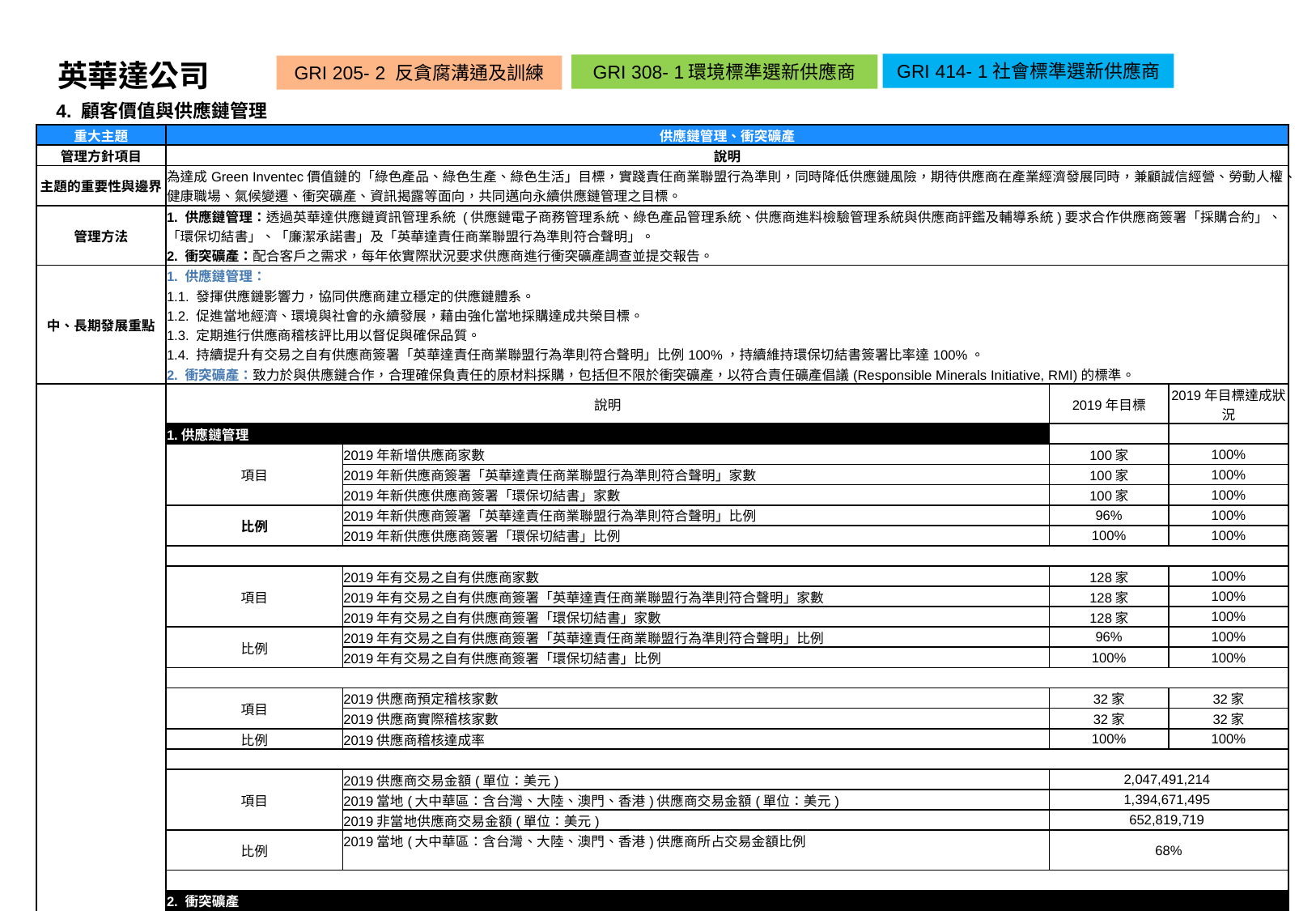

# 英華達公司
GRI 414- 1社會標準選新供應商
GRI 308- 1環境標準選新供應商
GRI 205- 2 反貪腐溝通及訓練
4. 顧客價值與供應鏈管理
|  |  |  |  |  |  |  |  |
| --- | --- | --- | --- | --- | --- | --- | --- |
| 重大主題 | 供應鏈管理、衝突礦產 |  |  |  |  |  |  |
| 管理方針項目 | 說明 |  |  |  |  |  |  |
| 主題的重要性與邊界 | 為達成Green Inventec價值鏈的「綠色產品、綠色生產、綠色生活」目標，實踐責任商業聯盟行為準則，同時降低供應鏈風險，期待供應商在產業經濟發展同時，兼顧誠信經營、勞動人權、健康職場、氣候變遷、衝突礦產、資訊揭露等面向，共同邁向永續供應鏈管理之目標。 |  |  |  |  |  |  |
| 管理方法 | 1. 供應鏈管理：透過英華達供應鏈資訊管理系統 (供應鏈電子商務管理系統、綠色產品管理系統、供應商進料檢驗管理系統與供應商評鑑及輔導系統)要求合作供應商簽署「採購合約」、「環保切結書」、「廉潔承諾書」及「英華達責任商業聯盟行為準則符合聲明」。 2. 衝突礦產：配合客戶之需求，每年依實際狀況要求供應商進行衝突礦產調查並提交報告。 |  |  |  |  |  |  |
| 中、長期發展重點 | 1. 供應鏈管理： 1.1. 發揮供應鏈影響力，協同供應商建立穩定的供應鏈體系。 1.2. 促進當地經濟、環境與社會的永續發展，藉由強化當地採購達成共榮目標。 1.3. 定期進行供應商稽核評比用以督促與確保品質。 1.4. 持續提升有交易之自有供應商簽署「英華達責任商業聯盟行為準則符合聲明」比例100%，持續維持環保切結書簽署比率達100%。 2. 衝突礦產：致力於與供應鏈合作，合理確保負責任的原材料採購，包括但不限於衝突礦產，以符合責任礦產倡議(Responsible Minerals Initiative, RMI)的標準。 |  |  |  |  |  |  |
|  | 說明 |  |  |  |  | 2019年目標 | 2019年目標達成狀況 |
|  | 1.供應鏈管理 |  |  |  |  |  |  |
|  | 項目 | 2019年新增供應商家數 |  |  |  | 100家 | 100% |
|  |  | 2019年新供應商簽署「英華達責任商業聯盟行為準則符合聲明」家數 |  |  |  | 100家 | 100% |
|  |  | 2019年新供應供應商簽署「環保切結書」家數 |  |  |  | 100家 | 100% |
|  | 比例 | 2019年新供應商簽署「英華達責任商業聯盟行為準則符合聲明」比例 |  |  |  | 96% | 100% |
|  |  | 2019年新供應供應商簽署「環保切結書」比例 |  |  |  | 100% | 100% |
|  |  |  |  |  |  |  |  |
|  | 項目 | 2019年有交易之自有供應商家數 |  |  |  | 128家 | 100% |
|  |  | 2019年有交易之自有供應商簽署「英華達責任商業聯盟行為準則符合聲明」家數 |  |  |  | 128家 | 100% |
|  |  | 2019年有交易之自有供應商簽署「環保切結書」家數 |  |  |  | 128家 | 100% |
|  | 比例 | 2019年有交易之自有供應商簽署「英華達責任商業聯盟行為準則符合聲明」比例 |  |  |  | 96% | 100% |
|  |  | 2019年有交易之自有供應商簽署「環保切結書」比例 |  |  |  | 100% | 100% |
|  |  |  |  |  |  |  |  |
|  | 項目 | 2019供應商預定稽核家數 |  |  |  | 32家 | 32家 |
|  |  | 2019供應商實際稽核家數 |  |  |  | 32家 | 32家 |
|  | 比例 | 2019供應商稽核達成率 |  |  |  | 100% | 100% |
|  |  |  |  |  |  |  |  |
|  | 項目 | 2019供應商交易金額(單位：美元) |  |  |  | 2,047,491,214 |  |
|  |  | 2019當地(大中華區：含台灣、大陸、澳門、香港)供應商交易金額(單位：美元) |  |  |  | 1,394,671,495 |  |
|  |  | 2019非當地供應商交易金額(單位：美元) |  |  |  | 652,819,719 |  |
|  | 比例 | 2019當地(大中華區：含台灣、大陸、澳門、香港)供應商所占交易金額比例 |  |  |  | 68% |  |
|  |  |  |  |  |  |  |  |
|  | 2. 衝突礦產 |  |  |  |  |  |  |
|  | 比例 | 供應商完成衝突礦產報告調查 |  |  |  |  |  |
| 2020年推展重點 | 1. 供應鏈管理： 1.1. 新供應商簽署RBA聲明達96%以上。 1.2. 持續提升有交易之自有供應商簽署RBA聲明達96%以上。 1.3. 持續維持環保切結書簽署比率達100%。 1.4. 共執行 31家供應商文件稽核，稽核達成率100%。 2. 衝突礦產：配合客戶要求，持續進行2020年英華達衝突礦產調查，以期自有供應商皆100%提交衝突礦產調查報告。 |  |  |  |  |  |  |